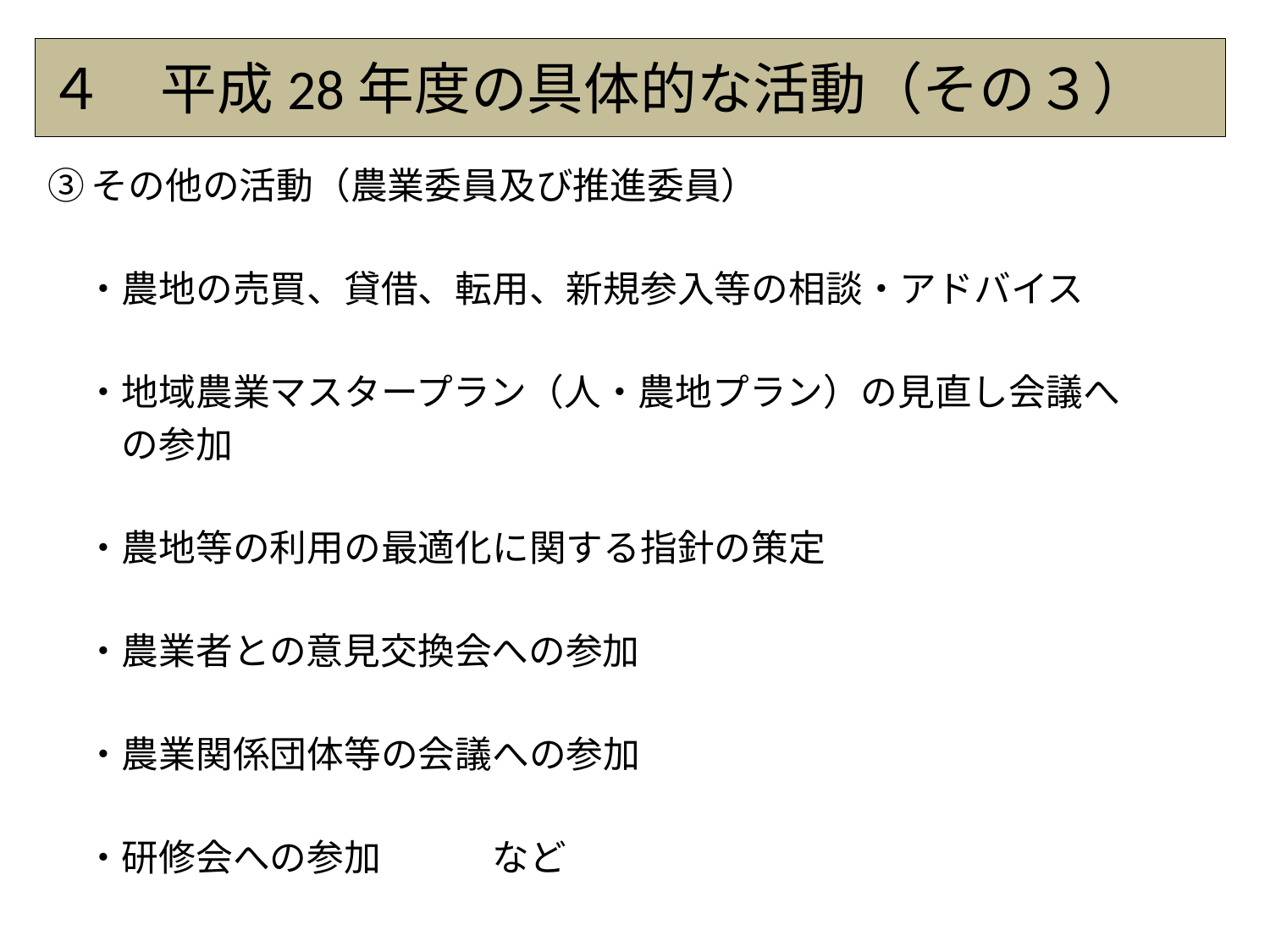

# ４　平成28年度の具体的な活動（その３）
③その他の活動（農業委員及び推進委員）

　・農地の売買、貸借、転用、新規参入等の相談・アドバイス

　・地域農業マスタープラン（人・農地プラン）の見直し会議へ
　　の参加

　・農地等の利用の最適化に関する指針の策定

　・農業者との意見交換会への参加

　・農業関係団体等の会議への参加

　・研修会への参加　　　など